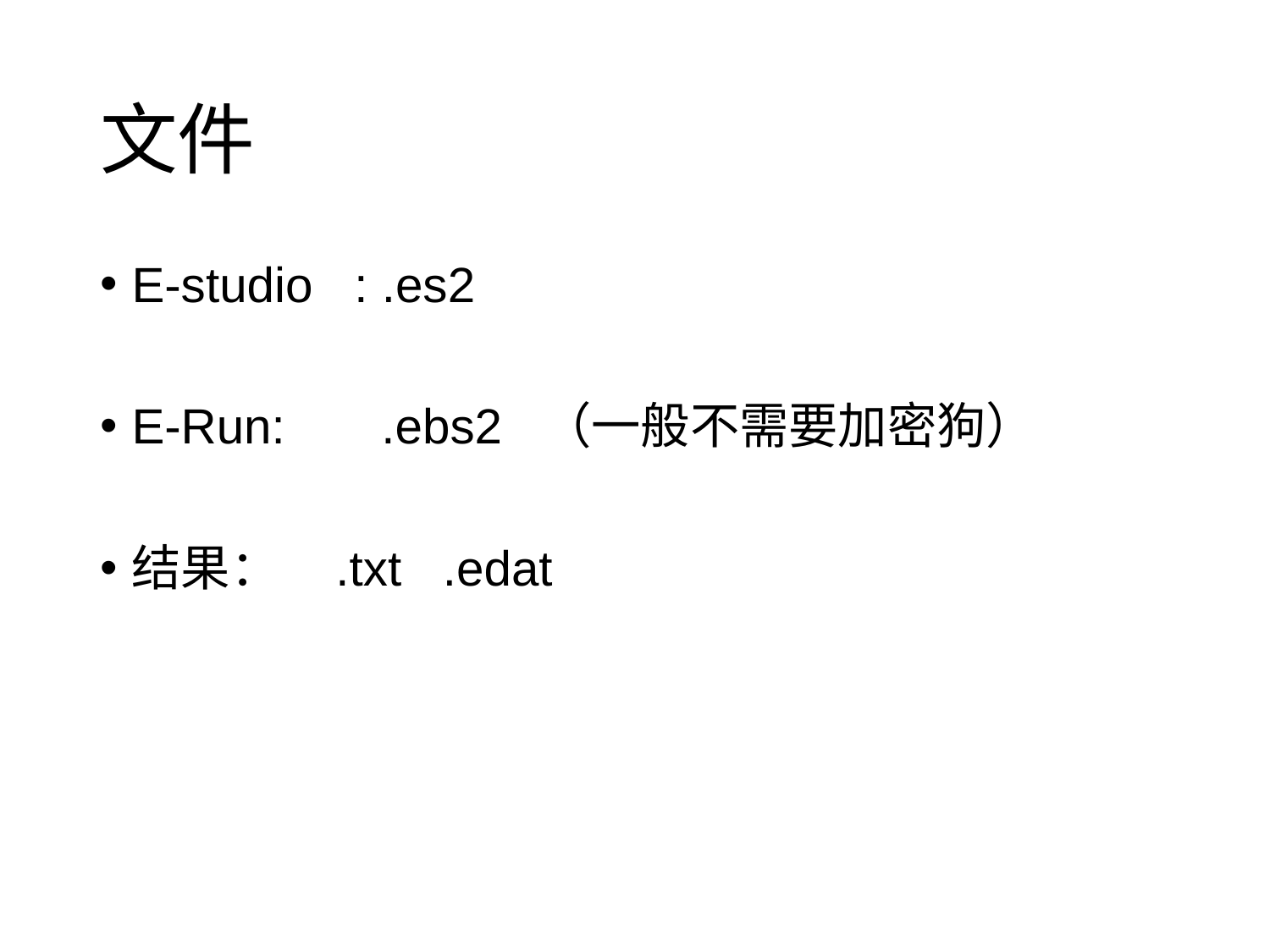

# 文件
E-studio   : .es2

E-Run:       .ebs2  （一般不需要加密狗）

结果：    .txt   .edat